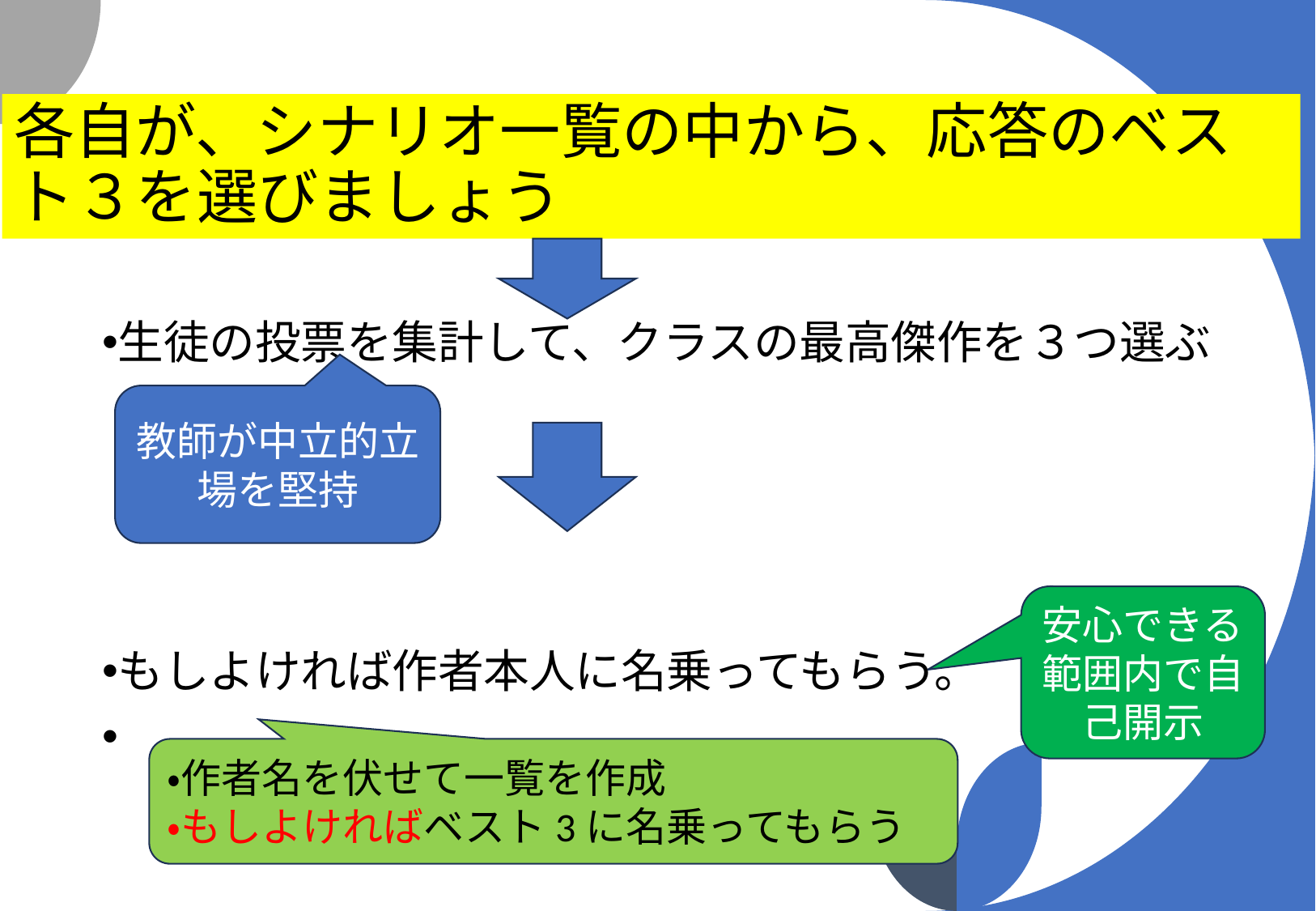

# 各自が、シナリオ一覧の中から、応答のベスト３を選びましょう

生徒の投票を集計して、クラスの最高傑作を３つ選ぶ

もしよければ作者本人に名乗ってもらう。

教師が中立的立場を堅持

安心できる範囲内で自己開示
・作者名を伏せて一覧を作成
・もしよければベスト3に名乗ってもらう